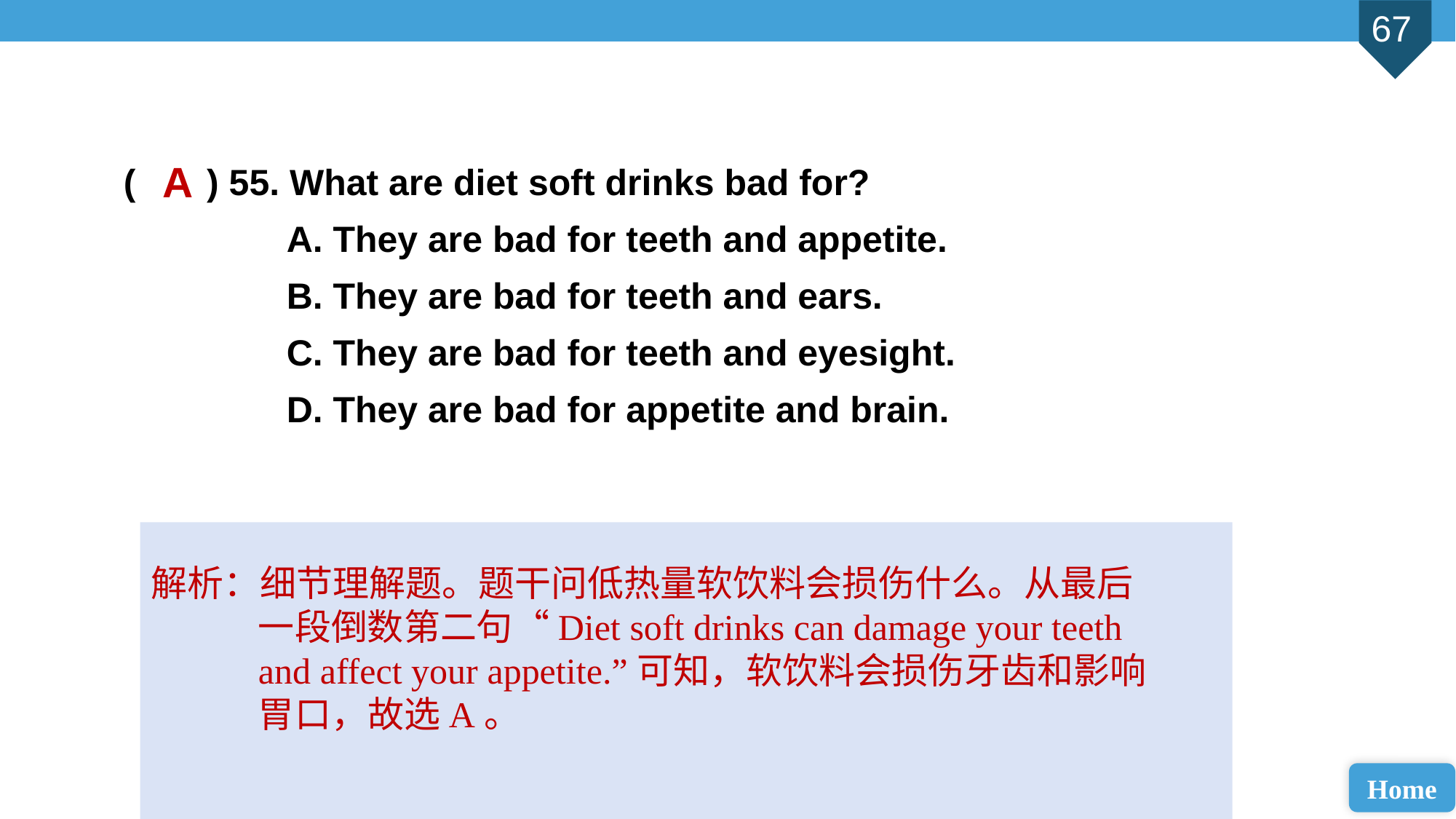

(       ) 55. What are diet soft drinks bad for?
                A. They are bad for teeth and appetite.
                B. They are bad for teeth and ears.
                C. They are bad for teeth and eyesight.
                D. They are bad for appetite and brain.
A

解析：细节理解题。题干问低热量软饮料会损伤什么。从最后一段倒数第二句“Diet soft drinks can damage your teeth and affect your appetite.”可知，软饮料会损伤牙齿和影响胃口，故选A。